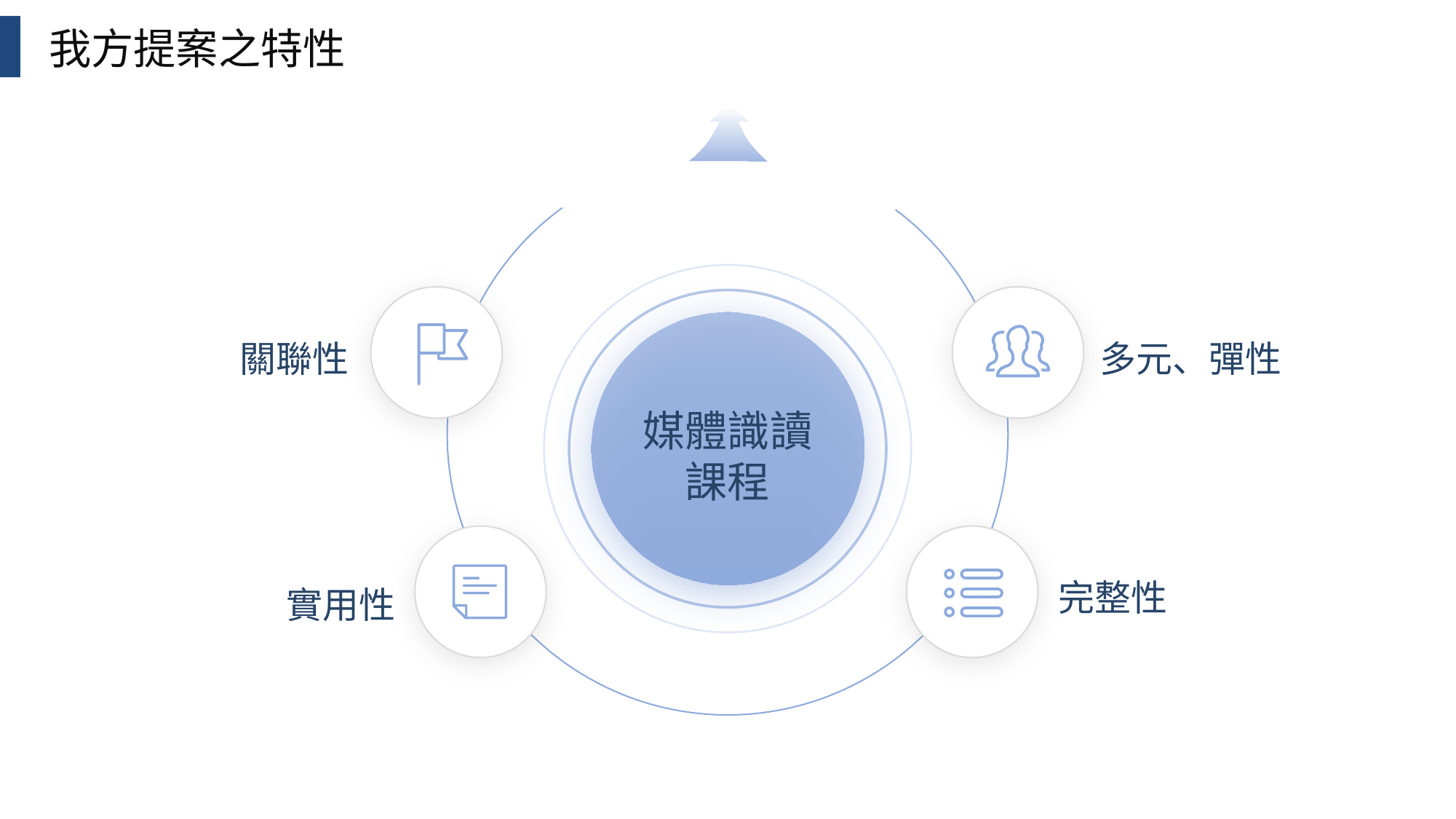

我方提案之特性

關聯性
多元、彈性
媒體識讀
課程

完整性
實用性